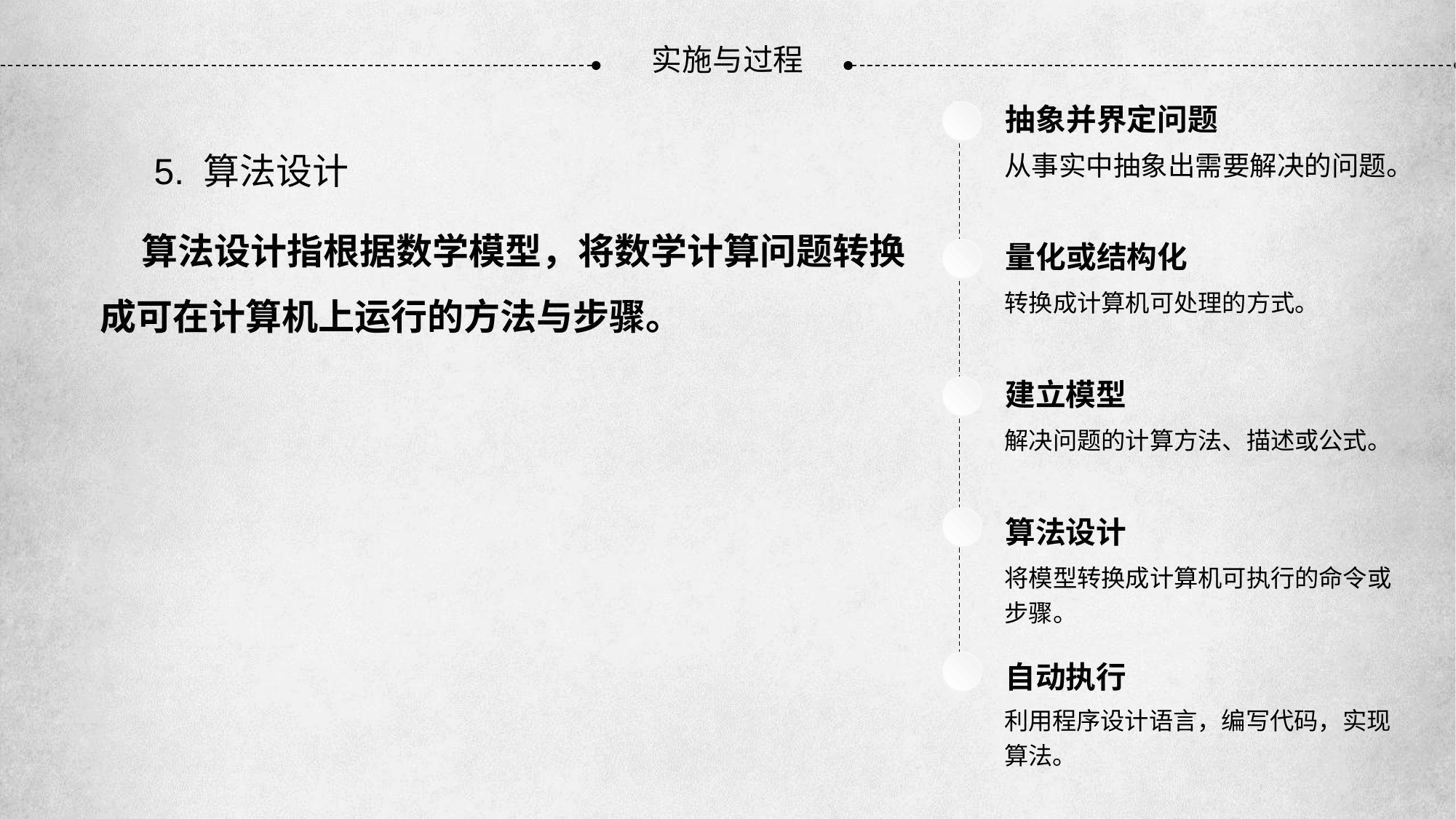

实施与过程
抽象并界定问题

从事实中抽象出需要解决的问题。
5. 算法设计
    算法设计指根据数学模型，将数学计算问题转换成可在计算机上运行的方法与步骤。
量化或结构化

转换成计算机可处理的方式。

建立模型

解决问题的计算方法、描述或公式。

算法设计
将模型转换成计算机可执行的命令或步骤。

自动执行
利用程序设计语言，编写代码，实现算法。